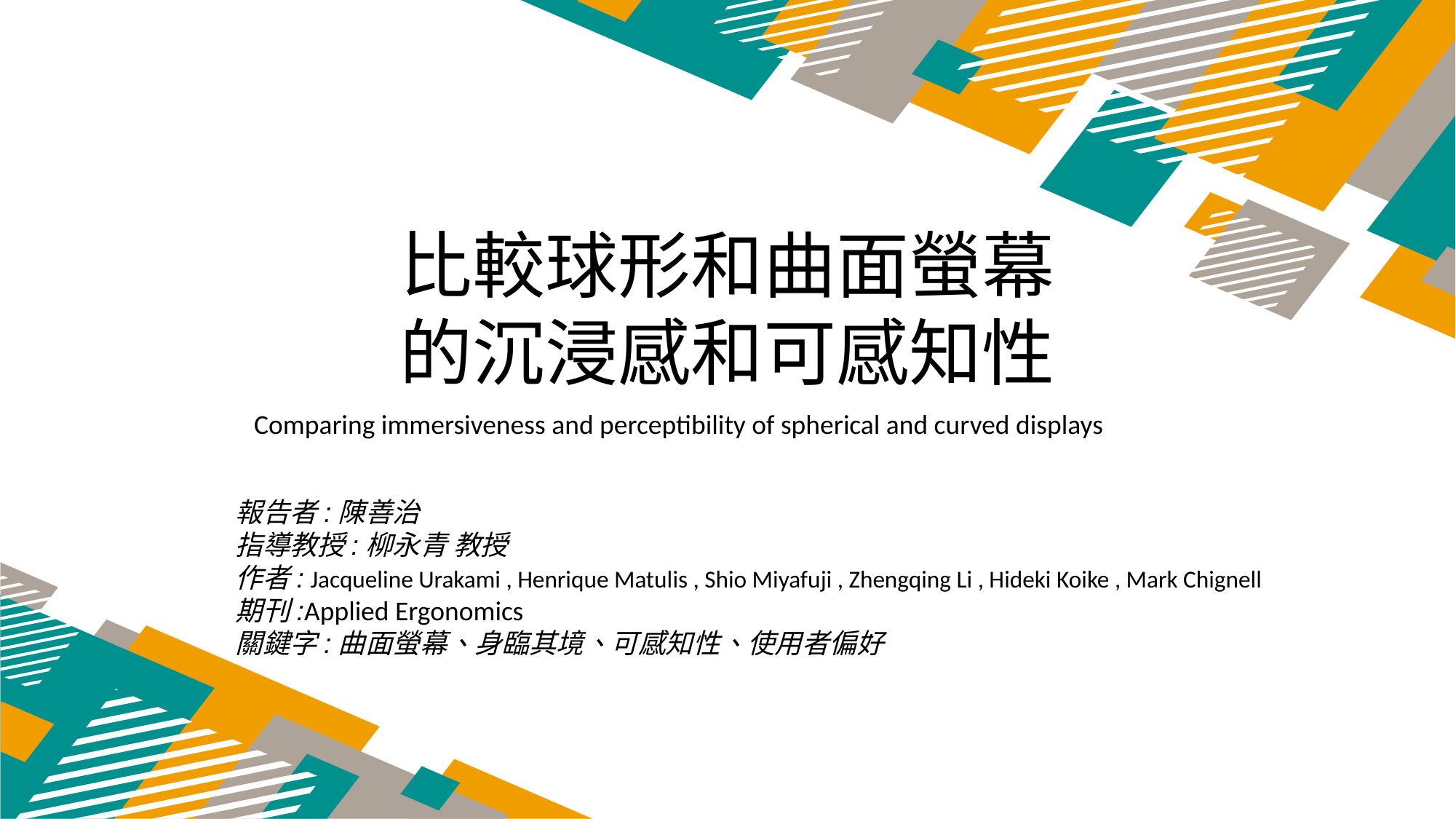

比較球形和曲面螢幕的沉浸感和可感知性
Comparing immersiveness and perceptibility of spherical and curved displays
報告者:陳善治
指導教授:柳永青 教授
作者: Jacqueline Urakami , Henrique Matulis , Shio Miyafuji , Zhengqing Li , Hideki Koike , Mark Chignell
期刊:Applied Ergonomics
關鍵字:曲面螢幕、身臨其境、可感知性、使用者偏好